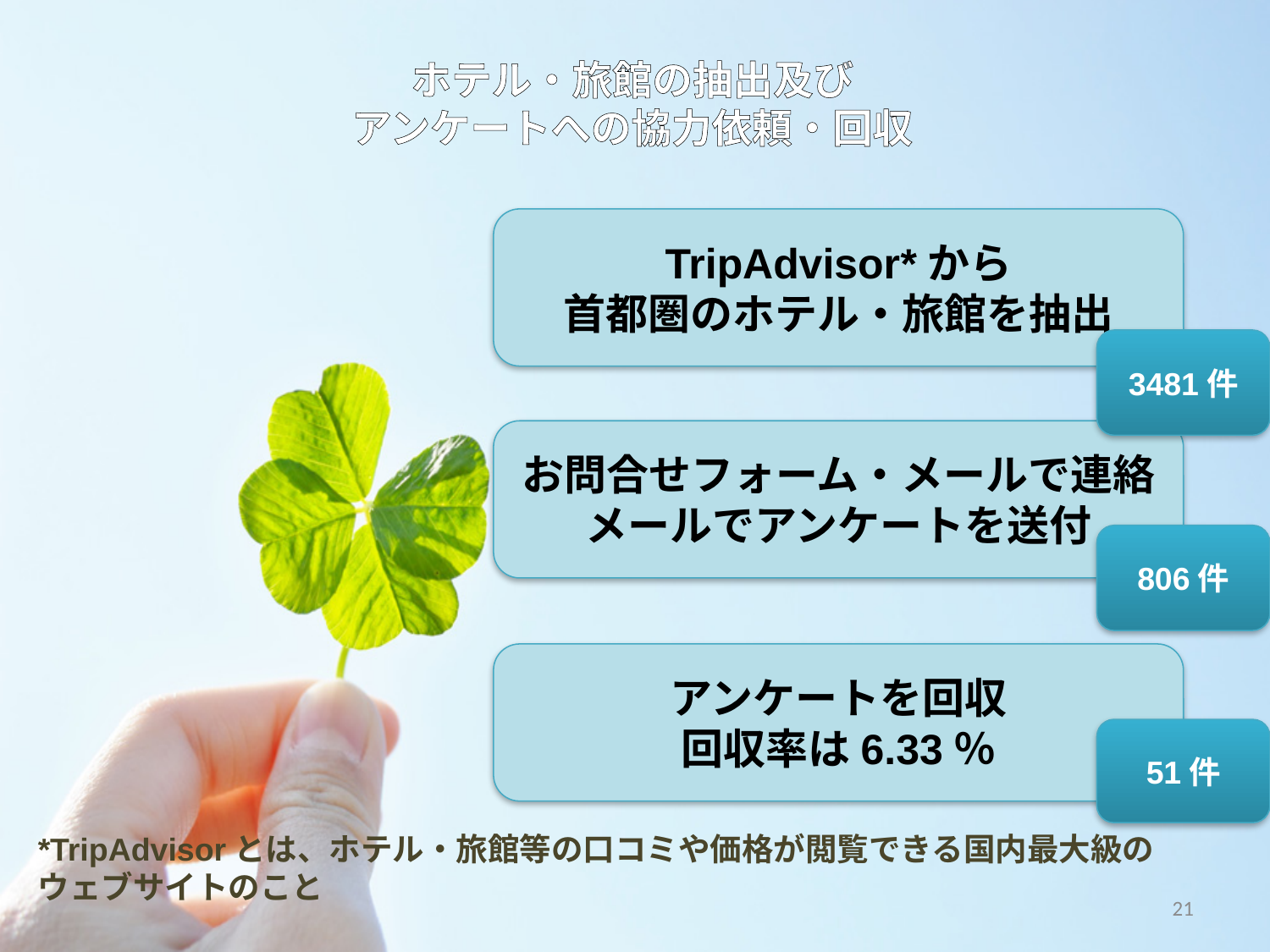

# ホテル・旅館の抽出及び アンケートへの協力依頼・回収
TripAdvisor*から
首都圏のホテル・旅館を抽出
3481件
お問合せフォーム・メールで連絡
メールでアンケートを送付
806件
アンケートを回収
回収率は6.33％
51件
*TripAdvisorとは、ホテル・旅館等の口コミや価格が閲覧できる国内最大級のウェブサイトのこと
21